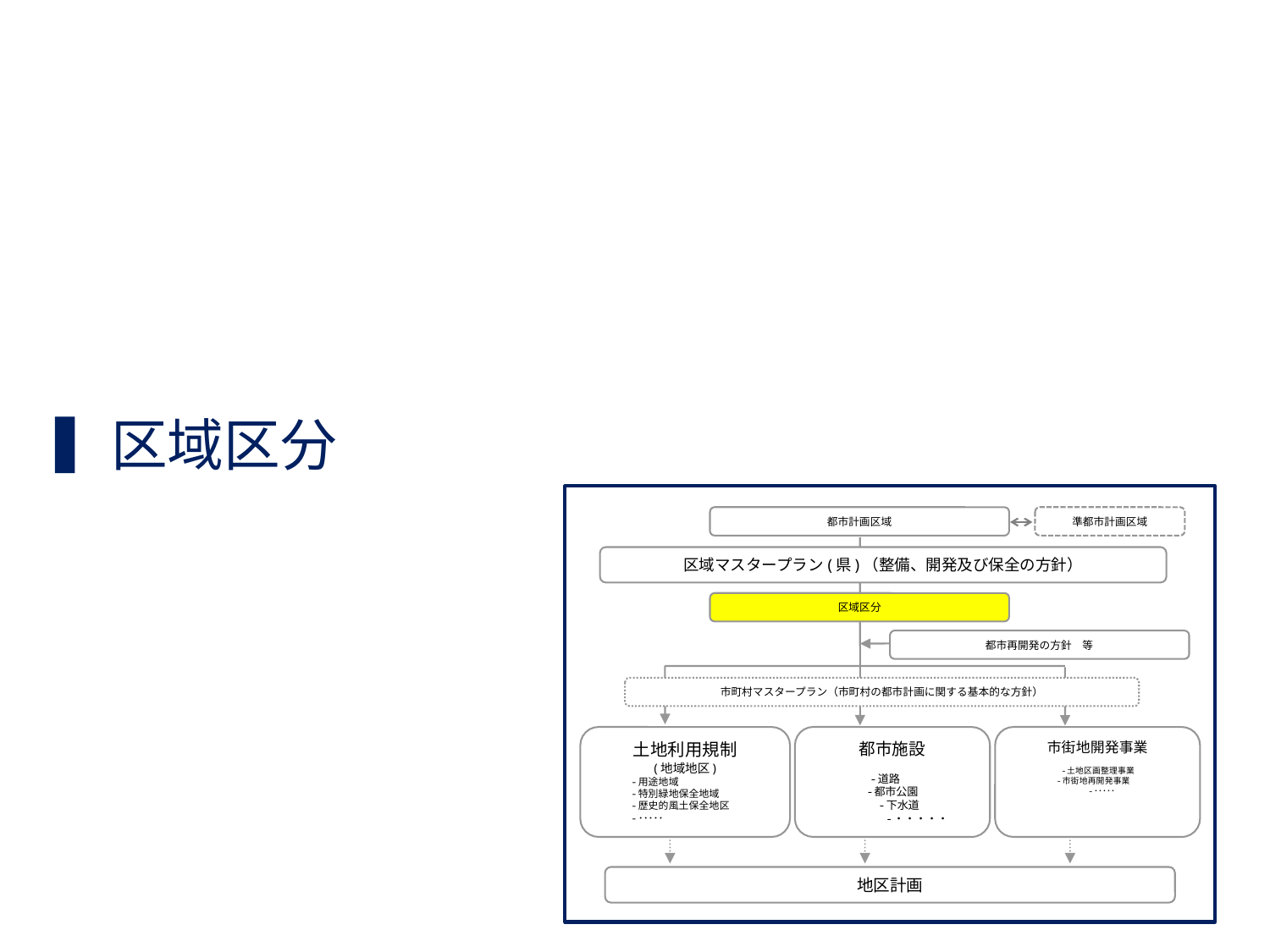

区域区分

都市計画区域
準都市計画区域

区域マスタープラン(県)（整備、開発及び保全の方針）
区域区分
都市再開発の方針　等

市町村マスタープラン（市町村の都市計画に関する基本的な方針）
土地利用規制
(地域地区)
       -用途地域
       -特別緑地保全地域
       -歴史的風土保全地区
       -･････
都市施設
　     -道路
-都市公園
      -下水道
           -・・・・・

市街地開発事業

     -土地区画整理事業
     -市街地再開発事業
           -･････

地区計画